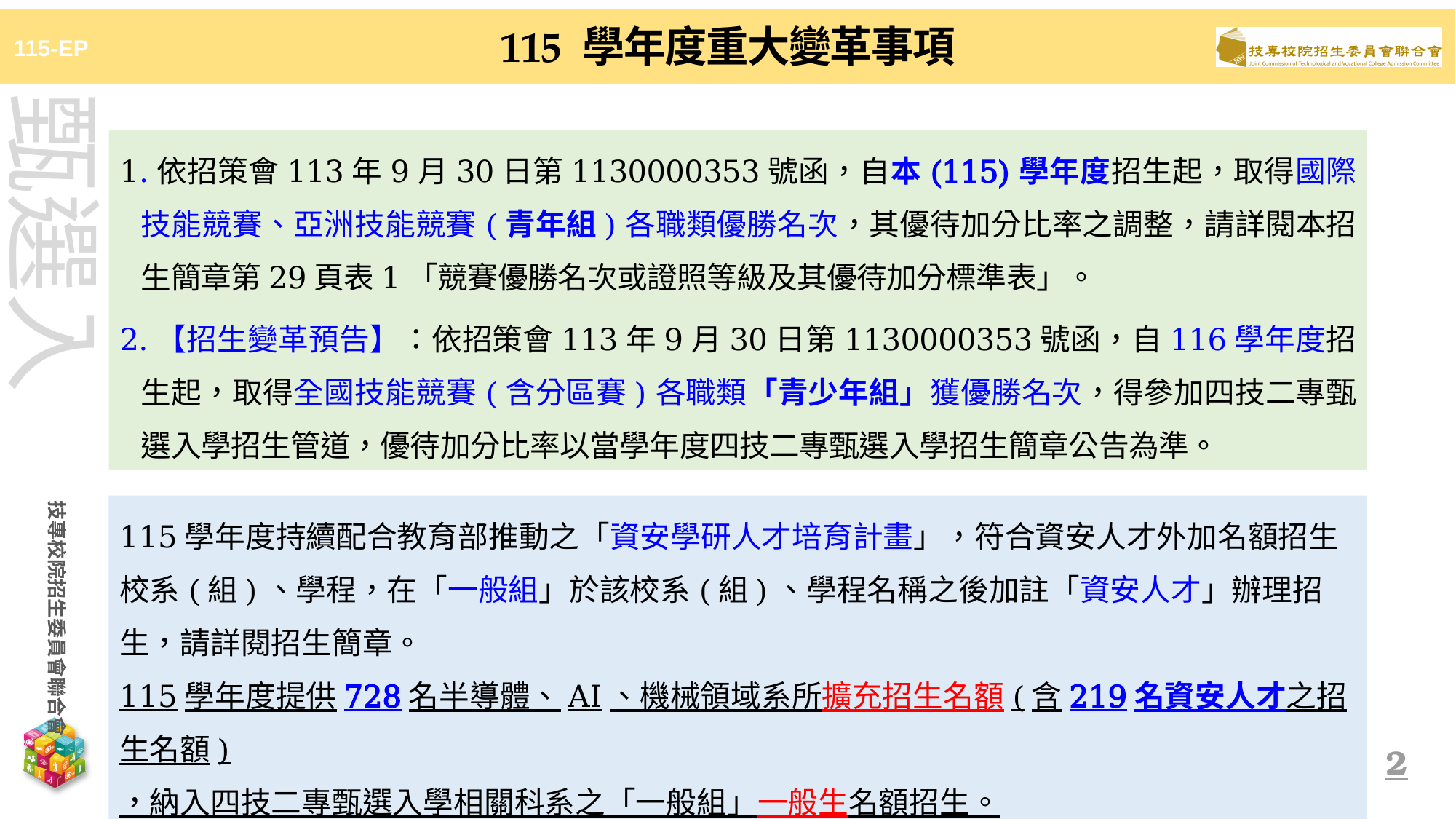

# 115 學年度重大變革事項
1.依招策會113年9月30日第1130000353號函，自本(115)學年度招生起，取得國際技能競賽、亞洲技能競賽(青年組)各職類優勝名次，其優待加分比率之調整，請詳閱本招生簡章第29頁表1「競賽優勝名次或證照等級及其優待加分標準表」。
2.【招生變革預告】：依招策會113年9月30日第1130000353號函，自116學年度招生起，取得全國技能競賽(含分區賽)各職類「青少年組」獲優勝名次，得參加四技二專甄選入學招生管道，優待加分比率以當學年度四技二專甄選入學招生簡章公告為準。
115學年度持續配合教育部推動之「資安學研人才培育計畫」，符合資安人才外加名額招生校系(組)、學程，在「一般組」於該校系(組)、學程名稱之後加註「資安人才」辦理招生，請詳閱招生簡章。
115學年度提供728名半導體、AI、機械領域系所擴充招生名額(含219名資安人才之招生名額)
，納入四技二專甄選入學相關科系之「一般組」一般生名額招生。
2